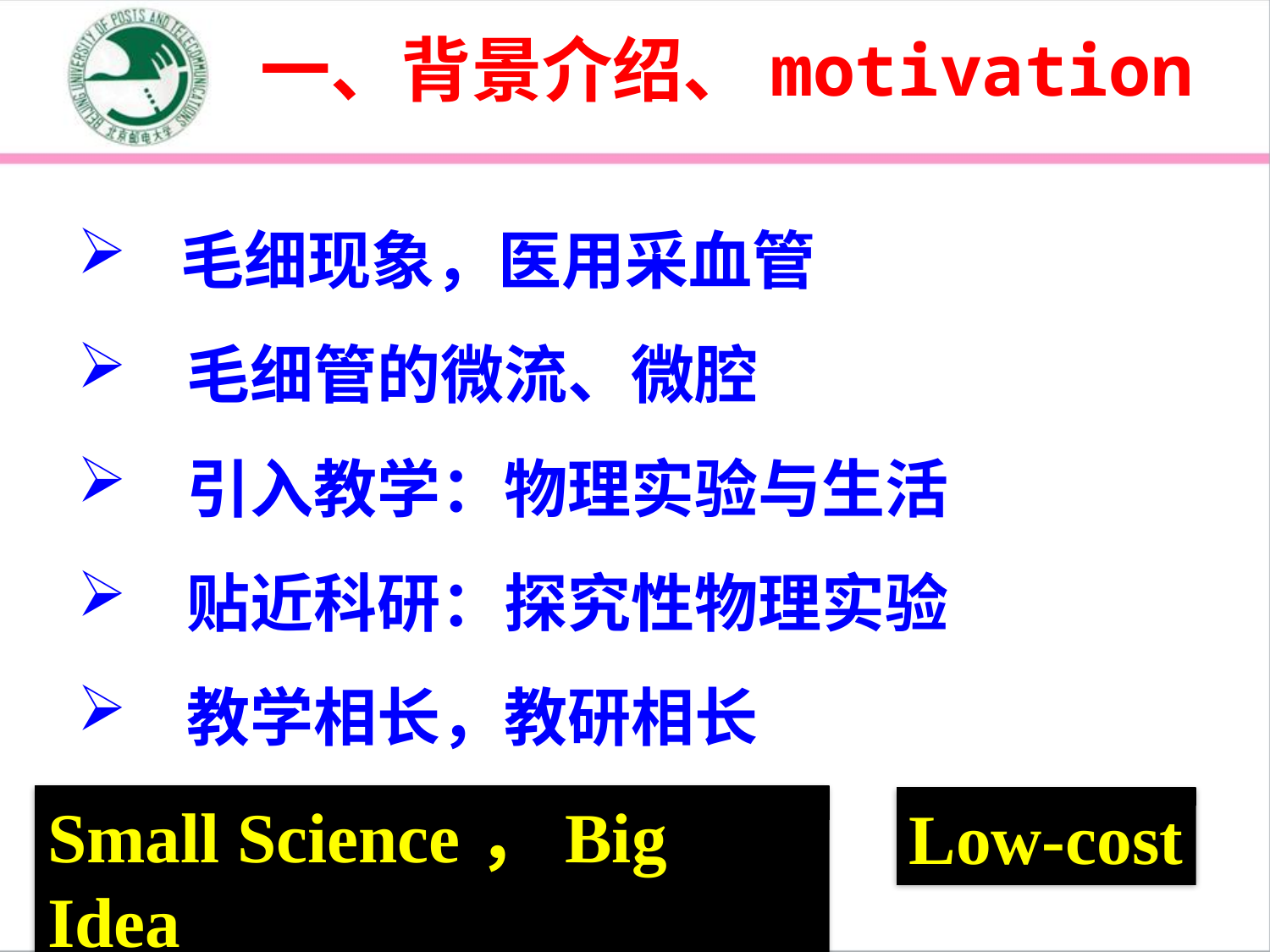

一、背景介绍、motivation
毛细现象，医用采血管
 毛细管的微流、微腔
 引入教学：物理实验与生活
 贴近科研：探究性物理实验
 教学相长，教研相长
Small Science，Big Idea
Low-cost